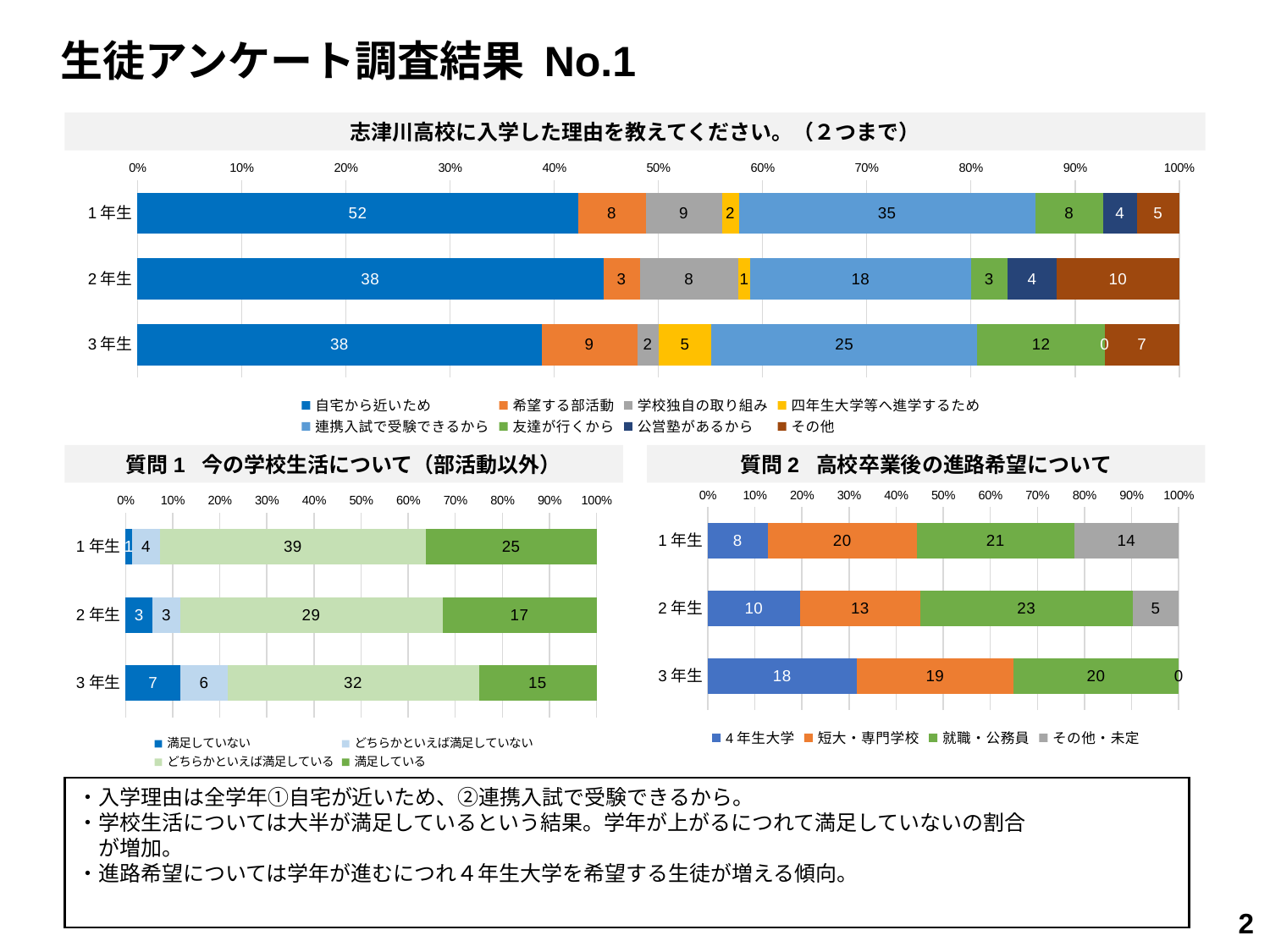

生徒アンケート調査結果 No.1
志津川高校に入学した理由を教えてください。（２つまで）

### Chart

| Category | 自宅から近いため | 希望する部活動 | 学校独自の取り組み | 四年生大学等へ進学するため | 連携入試で受験できるから | 友達が行くから | 公営塾があるから | その他 |
|---|---|---|---|---|---|---|---|---|
| 1年生 | 52.0 | 8.0 | 9.0 | 2.0 | 35.0 | 8.0 | 4.0 | 5.0 |
| 2年生 | 38.0 | 3.0 | 8.0 | 1.0 | 18.0 | 3.0 | 4.0 | 10.0 |
| 3年生 | 38.0 | 9.0 | 2.0 | 5.0 | 25.0 | 12.0 | 0.0 | 7.0 |
質問2  高校卒業後の進路希望について
質問1  今の学校生活について（部活動以外）

### Chart

| Category | 4年生大学 | 短大・専門学校 | 就職・公務員 | その他・未定 |
|---|---|---|---|---|
| 1年生 | 8.0 | 20.0 | 21.0 | 14.0 |
| 2年生 | 10.0 | 13.0 | 23.0 | 5.0 |
| 3年生 | 18.0 | 19.0 | 20.0 | 0.0 |

### Chart

| Category | 満足していない | どちらかといえば満足していない | どちらかといえば満足している | 満足している |
|---|---|---|---|---|
| 1年生 | 1.0 | 4.0 | 39.0 | 25.0 |
| 2年生 | 3.0 | 3.0 | 29.0 | 17.0 |
| 3年生 | 7.0 | 6.0 | 32.0 | 15.0 |
・入学理由は全学年①自宅が近いため、②連携入試で受験できるから。
・学校生活については大半が満足しているという結果。学年が上がるにつれて満足していないの割合
　が増加。
・進路希望については学年が進むにつれ４年生大学を希望する生徒が増える傾向。

い
2